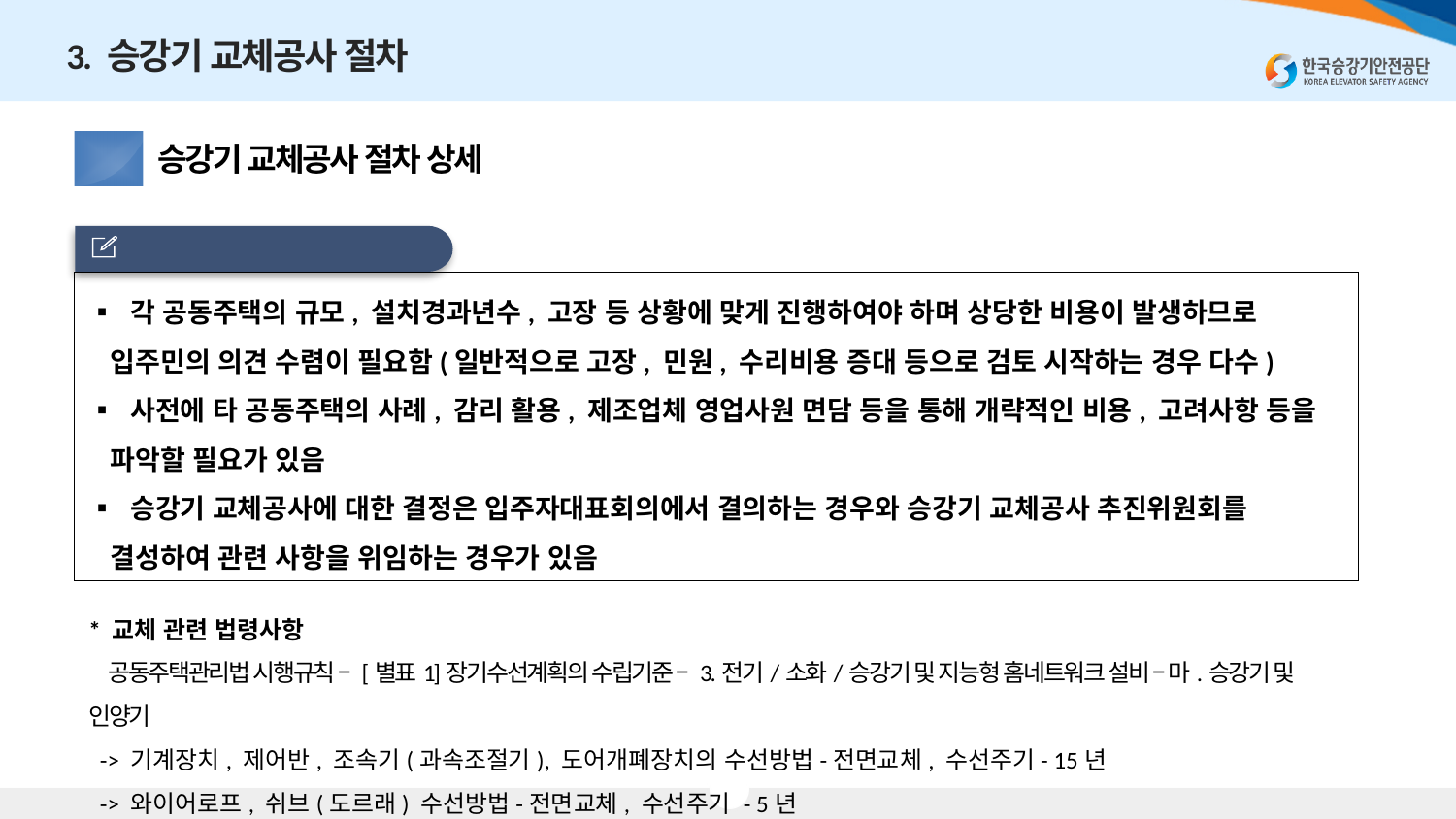

3. 승강기 교체공사 절차
승강기 교체공사 절차 상세
3.2
    입주민 동의 및 교체 결의

▪ 각 공동주택의 규모, 설치경과년수, 고장 등 상황에 맞게 진행하여야 하며 상당한 비용이 발생하므로
  입주민의 의견 수렴이 필요함(일반적으로 고장, 민원, 수리비용 증대 등으로 검토 시작하는 경우 다수)
▪ 사전에 타 공동주택의 사례, 감리 활용, 제조업체 영업사원 면담 등을 통해 개략적인 비용, 고려사항 등을
  파악할 필요가 있음
▪ 승강기 교체공사에 대한 결정은 입주자대표회의에서 결의하는 경우와 승강기 교체공사 추진위원회를
  결성하여 관련 사항을 위임하는 경우가 있음
* 교체 관련 법령사항
  공동주택관리법 시행규칙 – [별표1]장기수선계획의 수립기준 – 3.전기/소화/승강기 및 지능형 홈네트워크 설비 – 마.승강기 및 인양기
  -> 기계장치, 제어반, 조속기(과속조절기), 도어개폐장치의 수선방법-전면교체, 수선주기- 15년
  -> 와이어로프, 쉬브(도르래) 수선방법-전면교체, 수선주기 - 5년